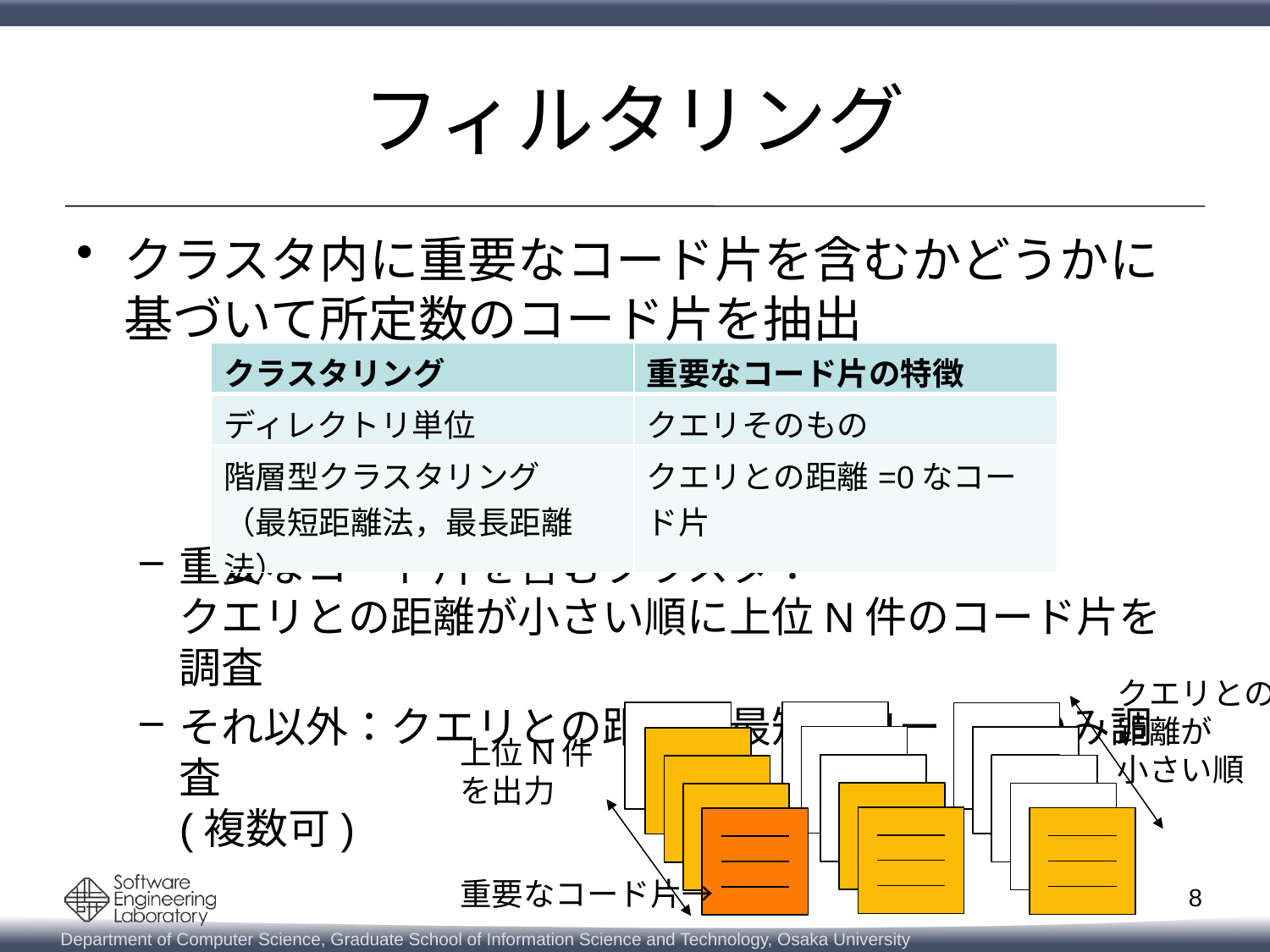

# フィルタリング
クラスタ内に重要なコード片を含むかどうかに基づいて所定数のコード片を抽出

重要なコード片を含むクラスタ：
クエリとの距離が小さい順に上位N件のコード片を調査
それ以外：クエリとの距離が最短なコード片のみ調査
(複数可)
| クラスタリング | 重要なコード片の特徴 |
| --- | --- |
| ディレクトリ単位 | クエリそのもの |
| 階層型クラスタリング （最短距離法，最長距離法） | クエリとの距離=0なコード片 |
クエリとの
距離が
小さい順

上位N件
を出力

重要なコード片→
8